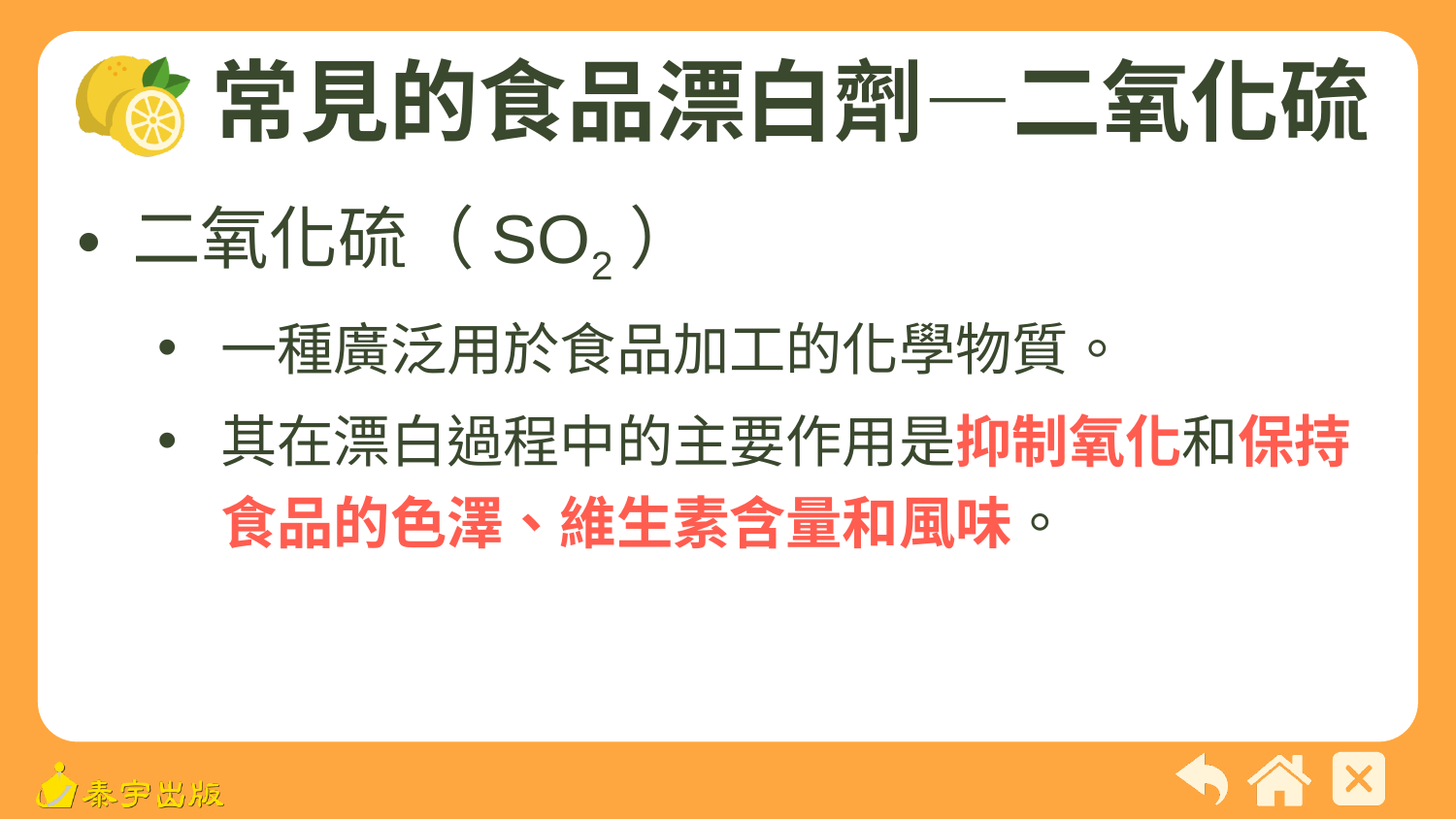

# 常見的食品漂白劑—二氧化硫
二氧化硫（SO2）
一種廣泛用於食品加工的化學物質。
其在漂白過程中的主要作用是抑制氧化和保持食品的色澤、維生素含量和風味。